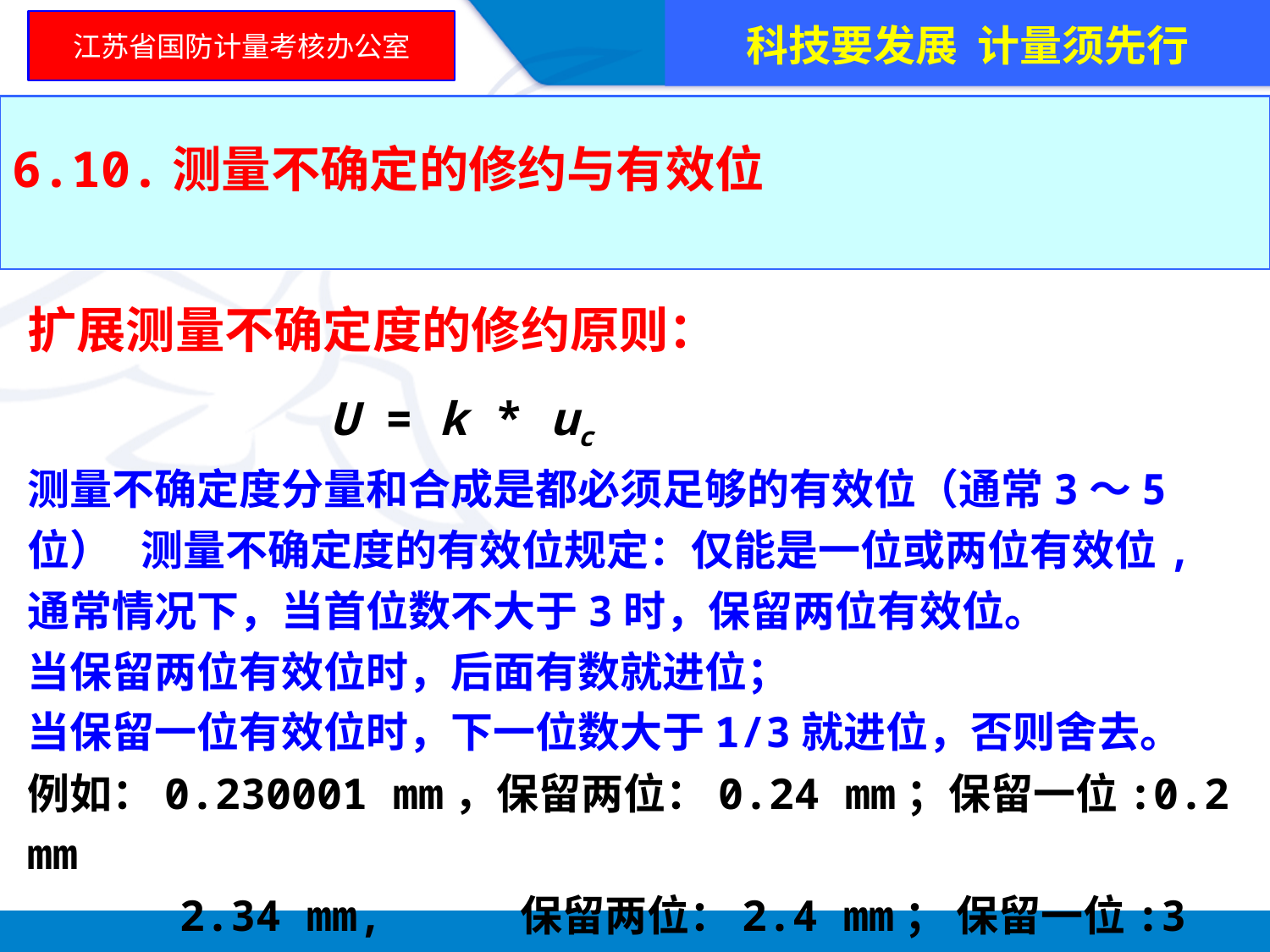

科技要发展  计量须先行
江苏省国防计量考核办公室
6.10.测量不确定的修约与有效位

扩展测量不确定度的修约原则：
           U = k * uc
测量不确定度分量和合成是都必须足够的有效位（通常3～5位）   测量不确定度的有效位规定：仅能是一位或两位有效位,通常情况下，当首位数不大于3时，保留两位有效位。
当保留两位有效位时，后面有数就进位；
当保留一位有效位时，下一位数大于1/3就进位，否则舍去。
例如：0.230001 mm，保留两位：0.24 mm；保留一位:0.2 mm
      2.34 mm,     保留两位：2.4 mm； 保留一位:3 mm